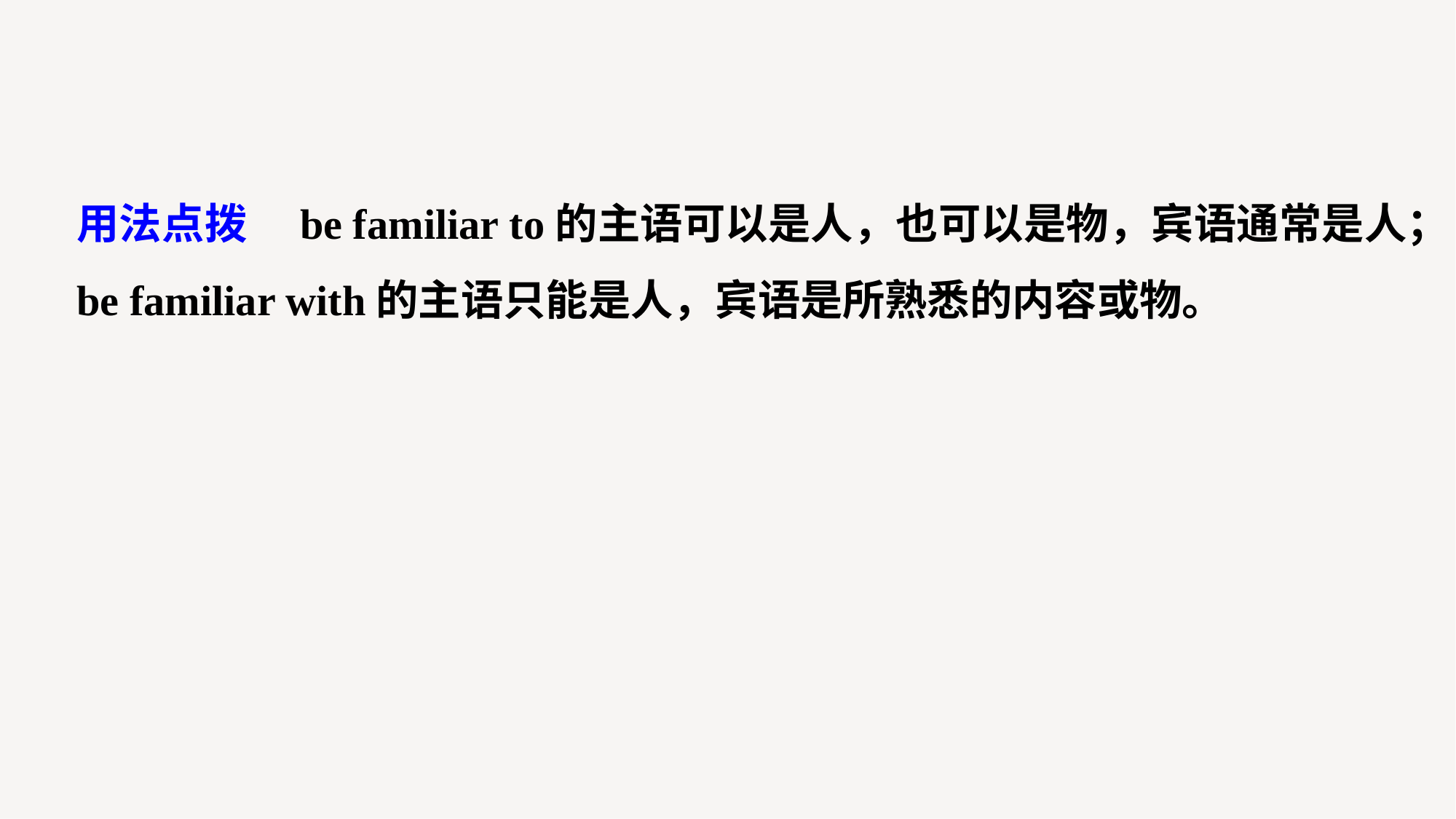

用法点拨　be familiar to的主语可以是人，也可以是物，宾语通常是人；be familiar with的主语只能是人，宾语是所熟悉的内容或物。